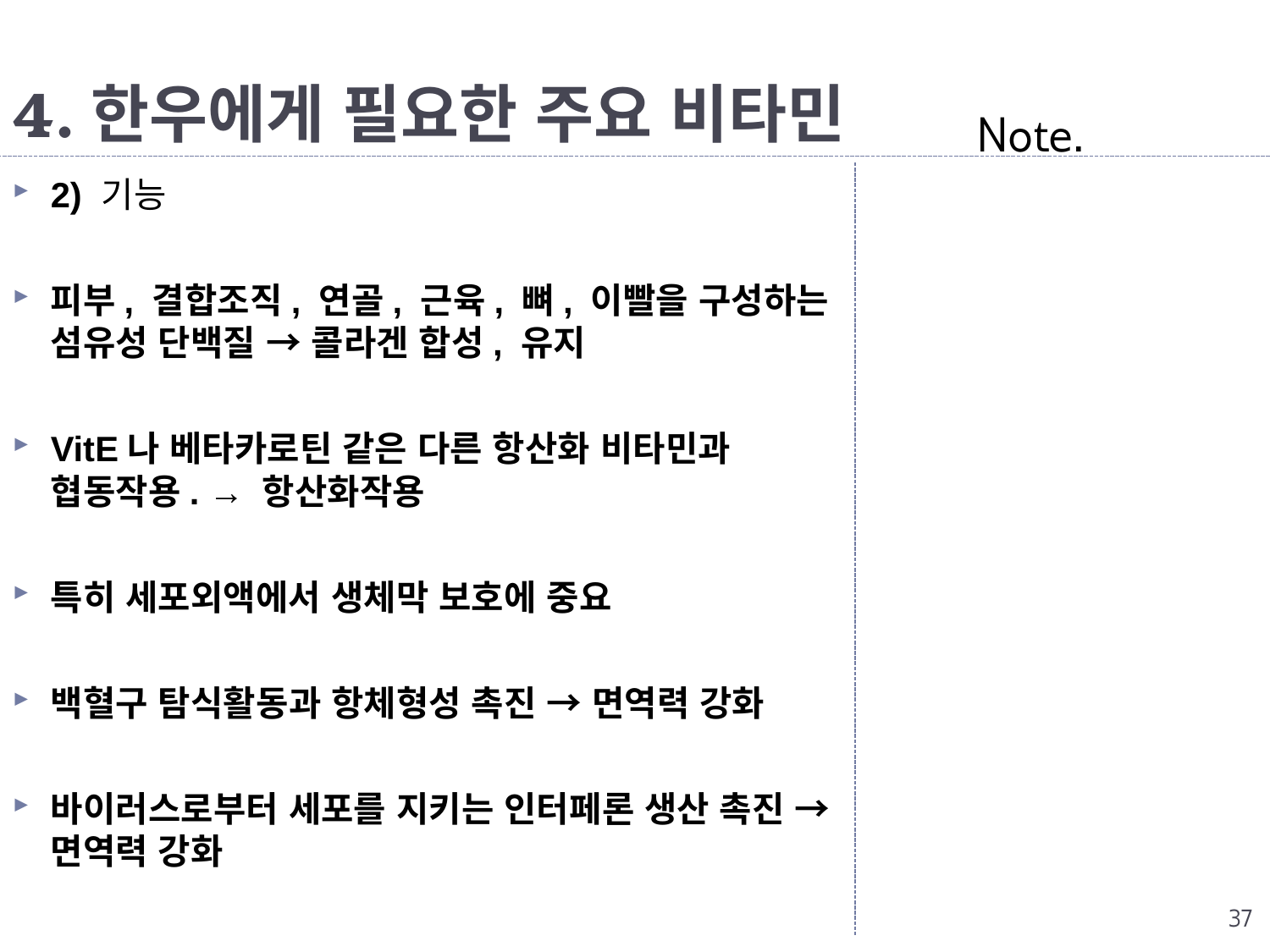

# 4.한우에게 필요한 주요 비타민
Note.

2) 기능

피부, 결합조직, 연골, 근육, 뼈, 이빨을 구성하는 섬유성 단백질 → 콜라겐 합성, 유지

VitE나 베타카로틴 같은 다른 항산화 비타민과 협동작용. → 항산화작용

특히 세포외액에서 생체막 보호에 중요

백혈구 탐식활동과 항체형성 촉진 → 면역력 강화

바이러스로부터 세포를 지키는 인터페론 생산 촉진 → 면역력 강화

37